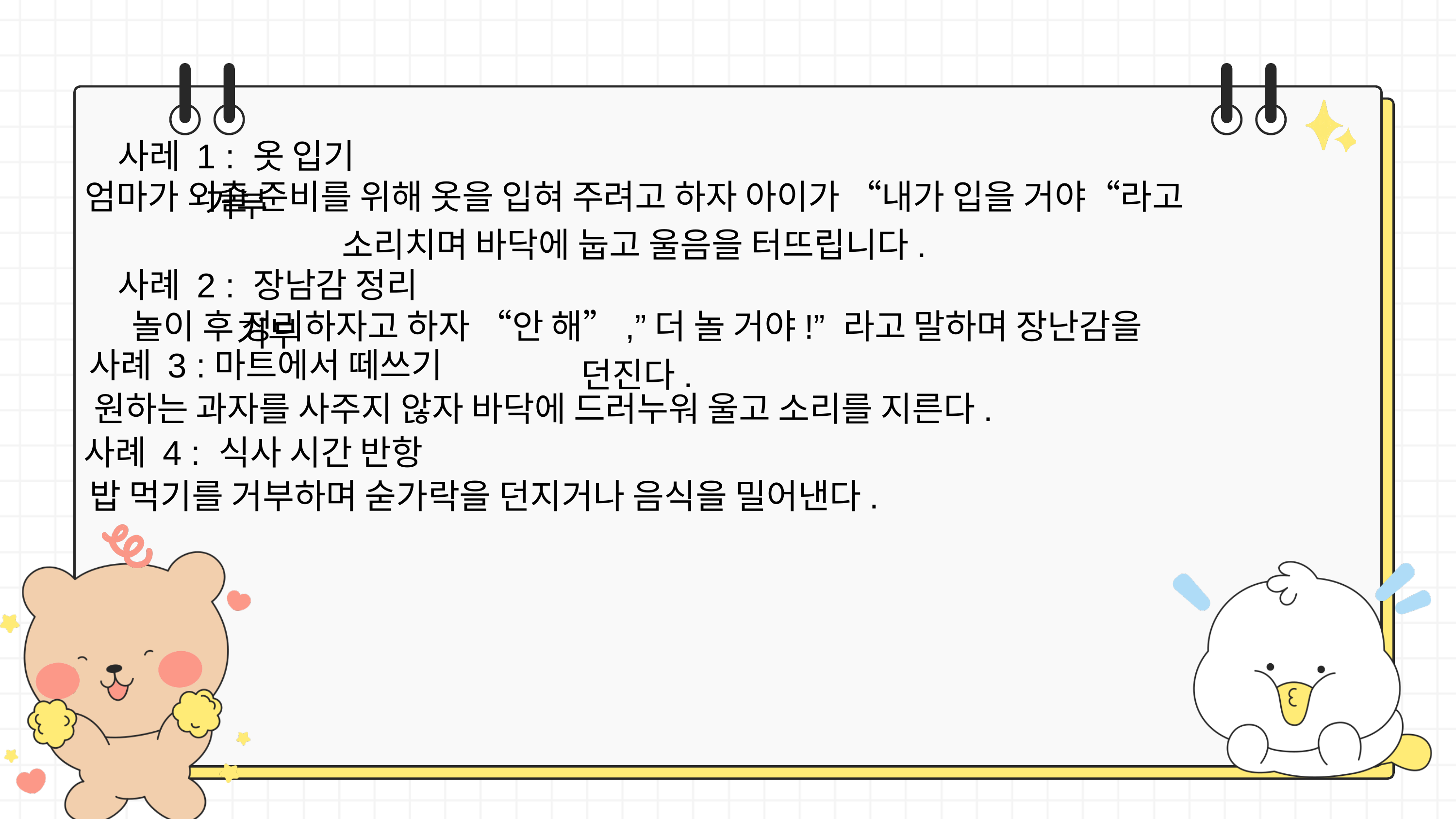

사레 1 : 옷 입기 거부
엄마가 외출 준비를 위해 옷을 입혀 주려고 하자 아이가 “내가 입을 거야“라고
소리치며 바닥에 눕고 울음을 터뜨립니다.
사례 2 : 장남감 정리 거부
놀이 후 정리하자고 하자 “안 해”,”더 놀 거야!” 라고 말하며 장난감을 던진다.
사례 3 :마트에서 떼쓰기
원하는 과자를 사주지 않자 바닥에 드러누워 울고 소리를 지른다.
사례 4 : 식사 시간 반항
밥 먹기를 거부하며 숟가락을 던지거나 음식을 밀어낸다.